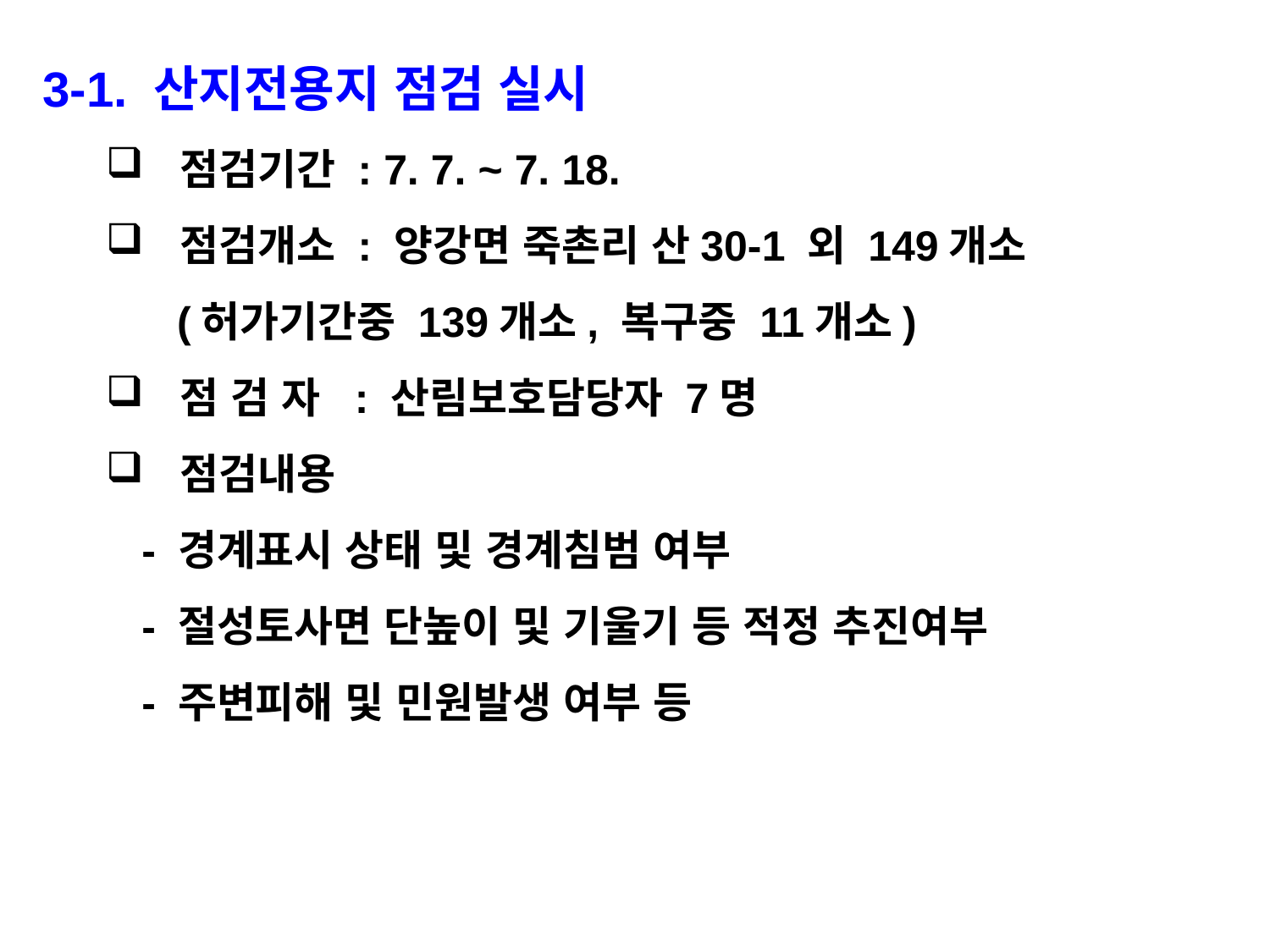

3-1. 산지전용지 점검 실시
점검기간 : 7. 7. ~ 7. 18.
점검개소 : 양강면 죽촌리 산30-1 외 149개소
      (허가기간중 139개소, 복구중 11개소)
점 검 자  : 산림보호담당자 7명
점검내용
   - 경계표시 상태 및 경계침범 여부
   - 절성토사면 단높이 및 기울기 등 적정 추진여부
   - 주변피해 및 민원발생 여부 등